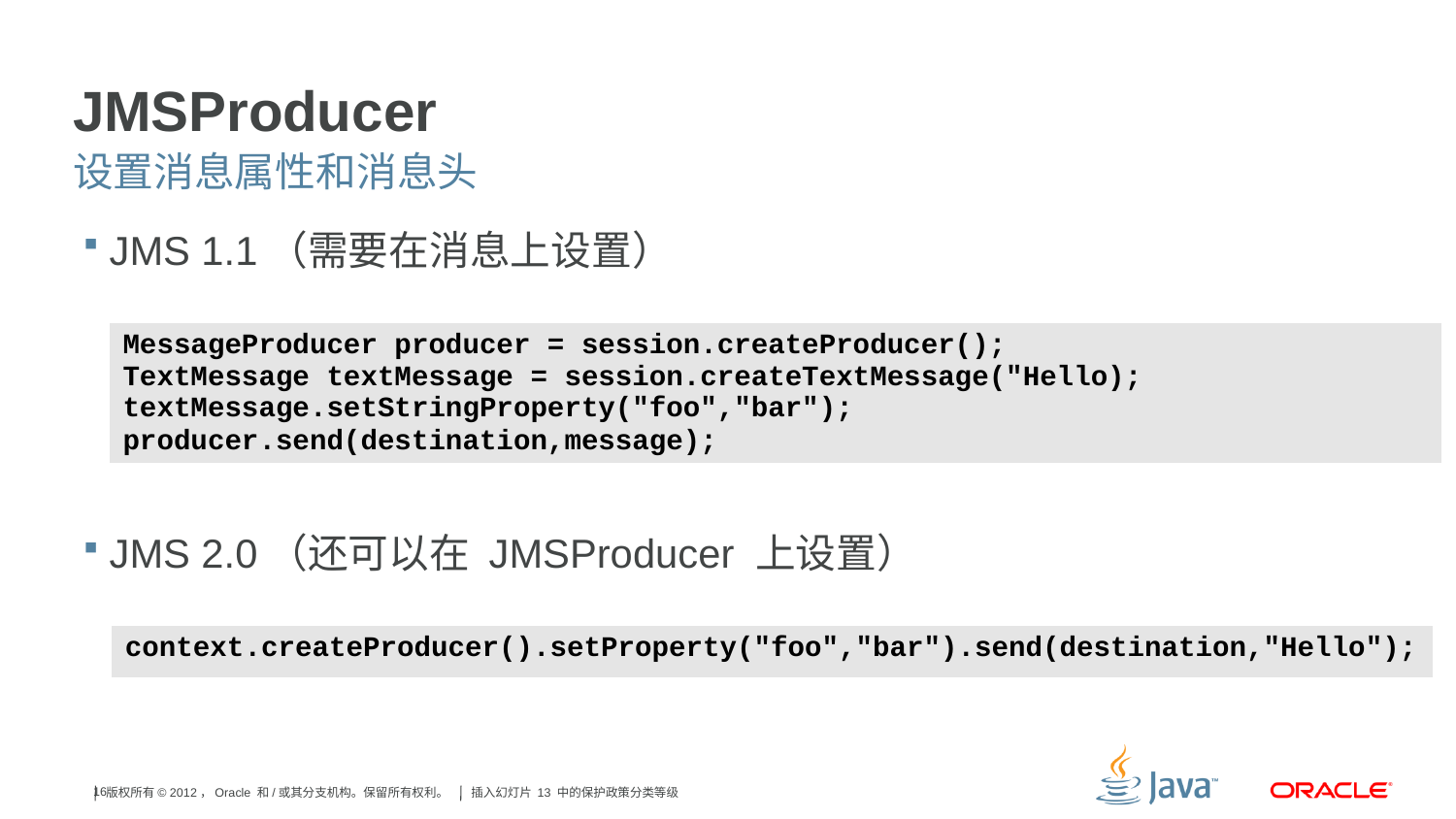

# JMSProducer
设置消息属性和消息头
JMS 1.1（需要在消息上设置）

JMS 2.0（还可以在 JMSProducer 上设置）

| MessageProducer producer = session.createProducer(); TextMessage textMessage = session.createTextMessage("Hello); textMessage.setStringProperty("foo","bar"); producer.send(destination,message); |
| --- |
| context.createProducer().setProperty("foo","bar").send(destination,"Hello"); |
| --- |